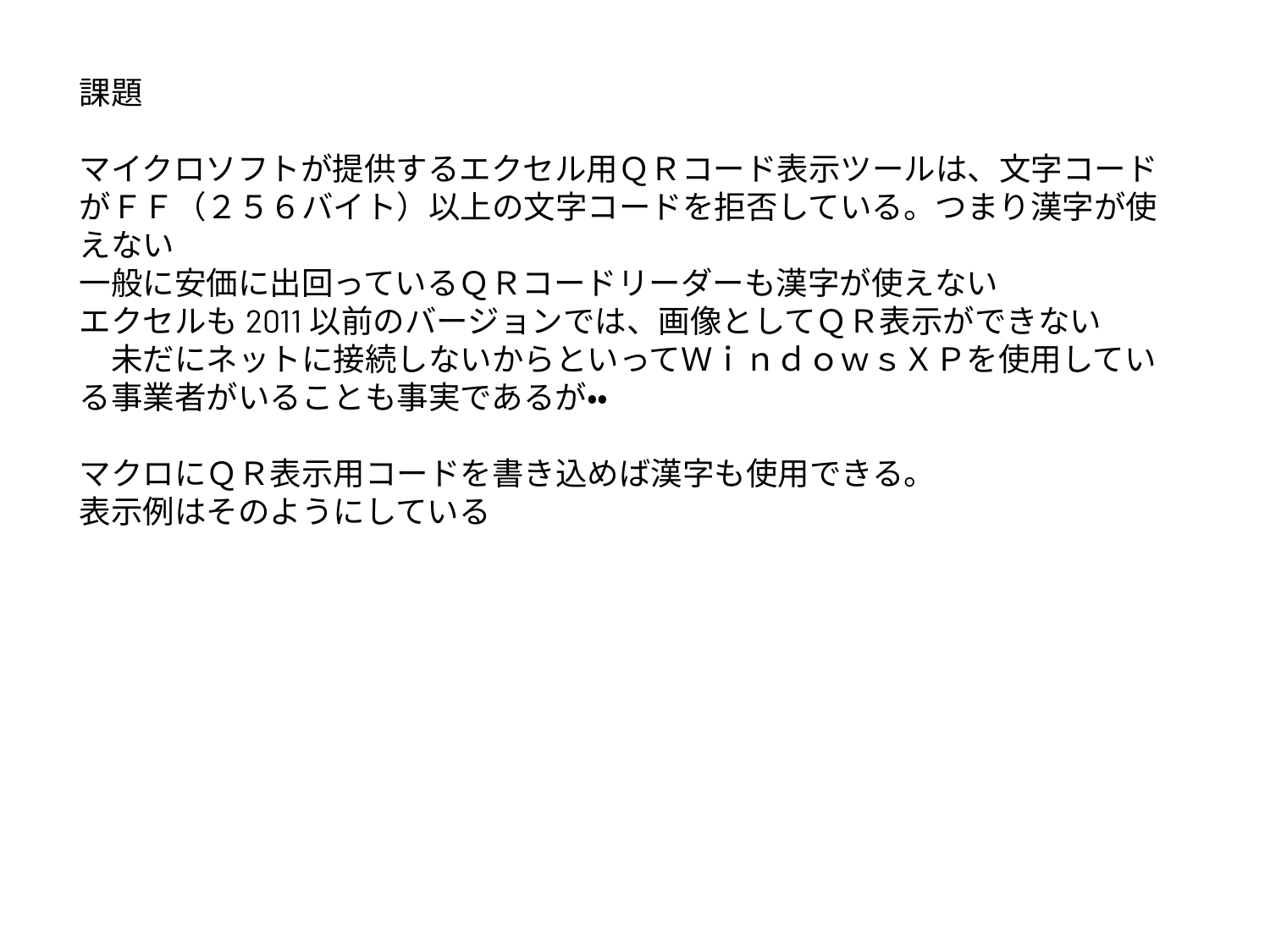

課題

マイクロソフトが提供するエクセル用ＱＲコード表示ツールは、文字コードがＦＦ（２５６バイト）以上の文字コードを拒否している。つまり漢字が使えない
一般に安価に出回っているＱＲコードリーダーも漢字が使えない
エクセルも2011以前のバージョンでは、画像としてＱＲ表示ができない
　未だにネットに接続しないからといってＷｉｎｄｏｗｓＸＰを使用している事業者がいることも事実であるが・・

マクロにＱＲ表示用コードを書き込めば漢字も使用できる。
表示例はそのようにしている